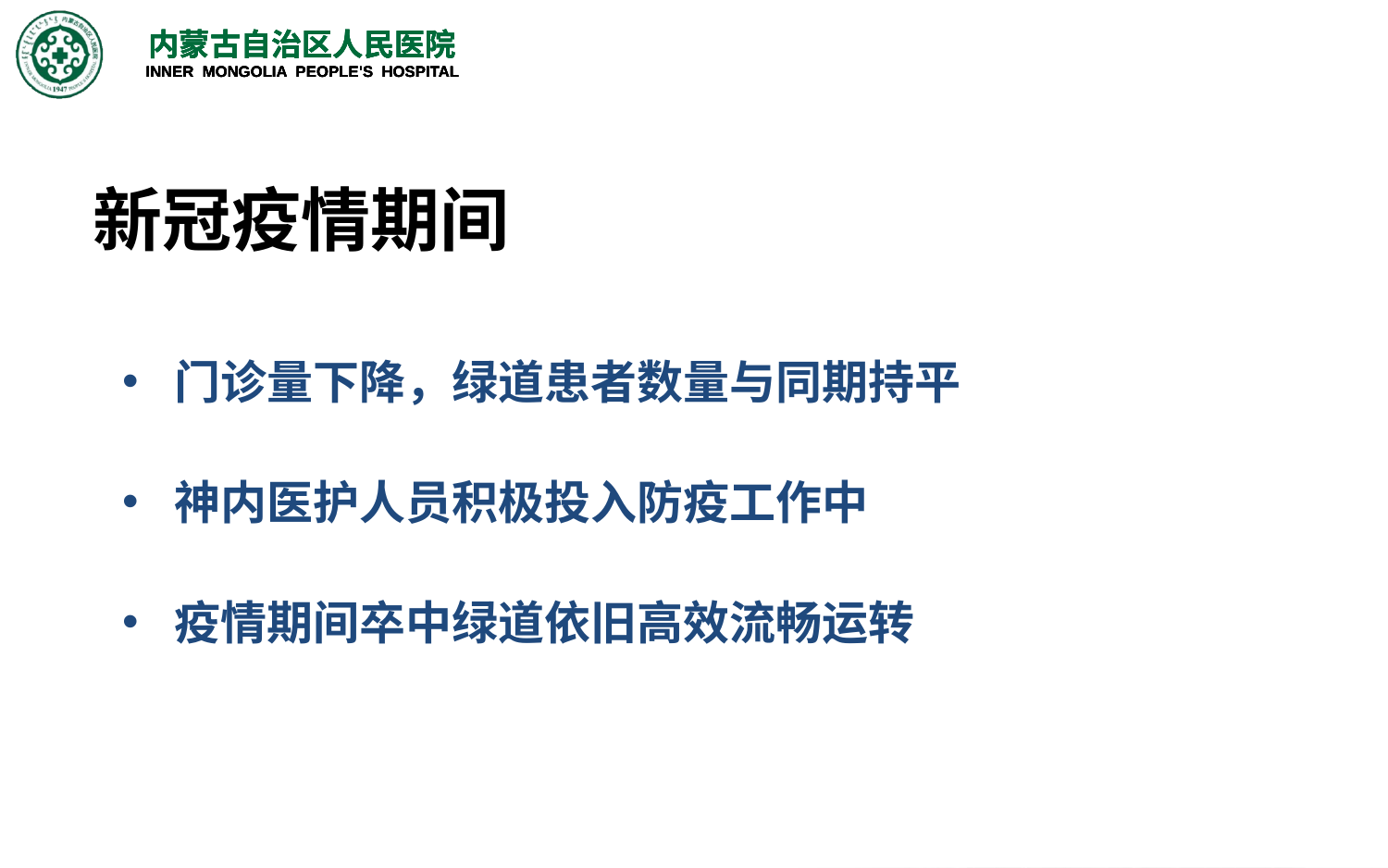

# 新冠疫情期间
门诊量下降，绿道患者数量与同期持平
神内医护人员积极投入防疫工作中
疫情期间卒中绿道依旧高效流畅运转